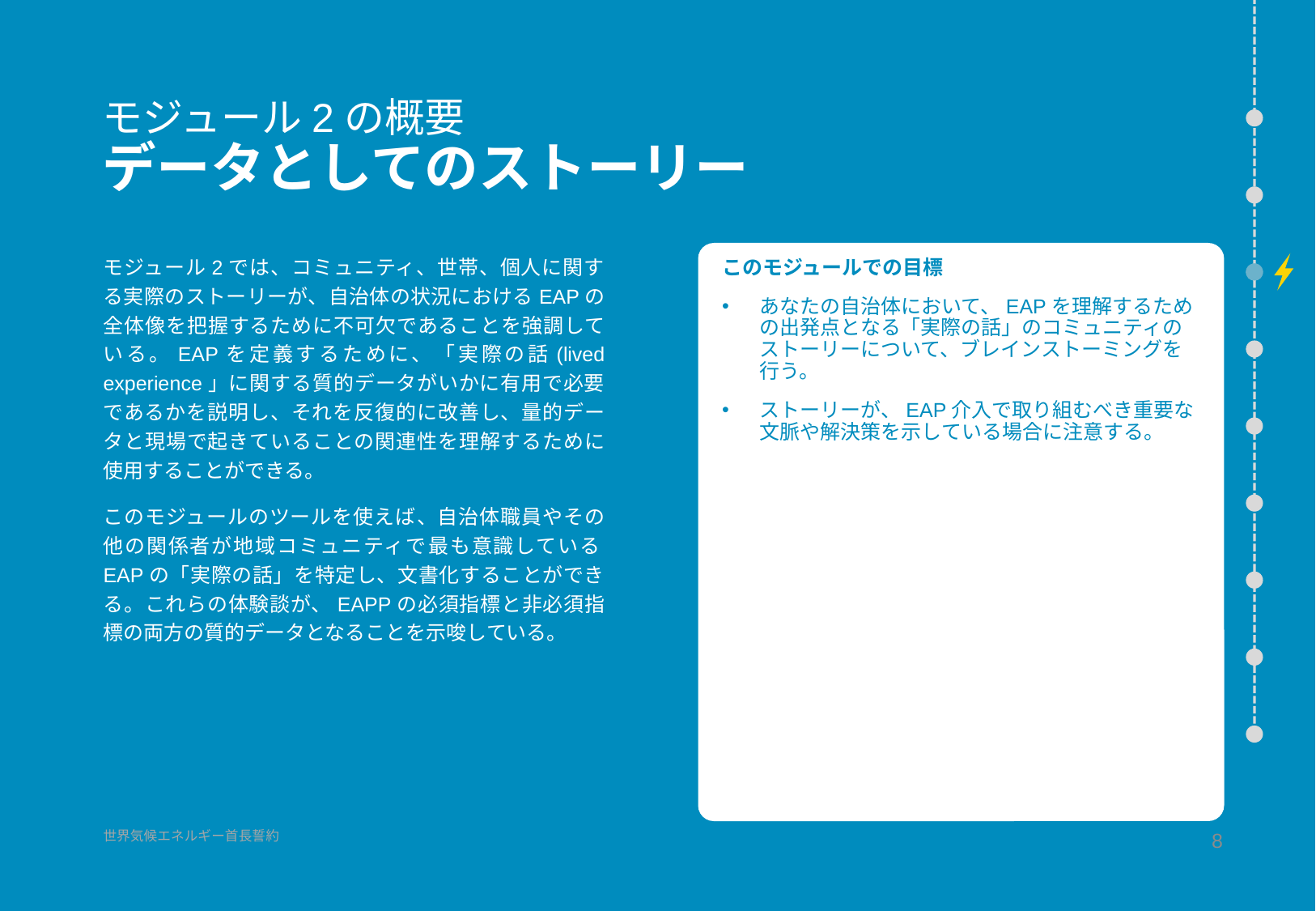

# モジュール2の概要 データとしてのストーリー
このモジュールでの目標
あなたの自治体において、EAPを理解するための出発点となる「実際の話」のコミュニティのストーリーについて、ブレインストーミングを行う。
ストーリーが、EAP介入で取り組むべき重要な文脈や解決策を示している場合に注意する。
モジュール2では、コミュニティ、世帯、個人に関する実際のストーリーが、自治体の状況におけるEAPの全体像を把握するために不可欠であることを強調している。EAPを定義するために、「実際の話(lived experience」に関する質的データがいかに有用で必要であるかを説明し、それを反復的に改善し、量的データと現場で起きていることの関連性を理解するために使用することができる。
このモジュールのツールを使えば、自治体職員やその他の関係者が地域コミュニティで最も意識しているEAPの「実際の話」を特定し、文書化することができる。これらの体験談が、EAPPの必須指標と非必須指標の両方の質的データとなることを示唆している。

8